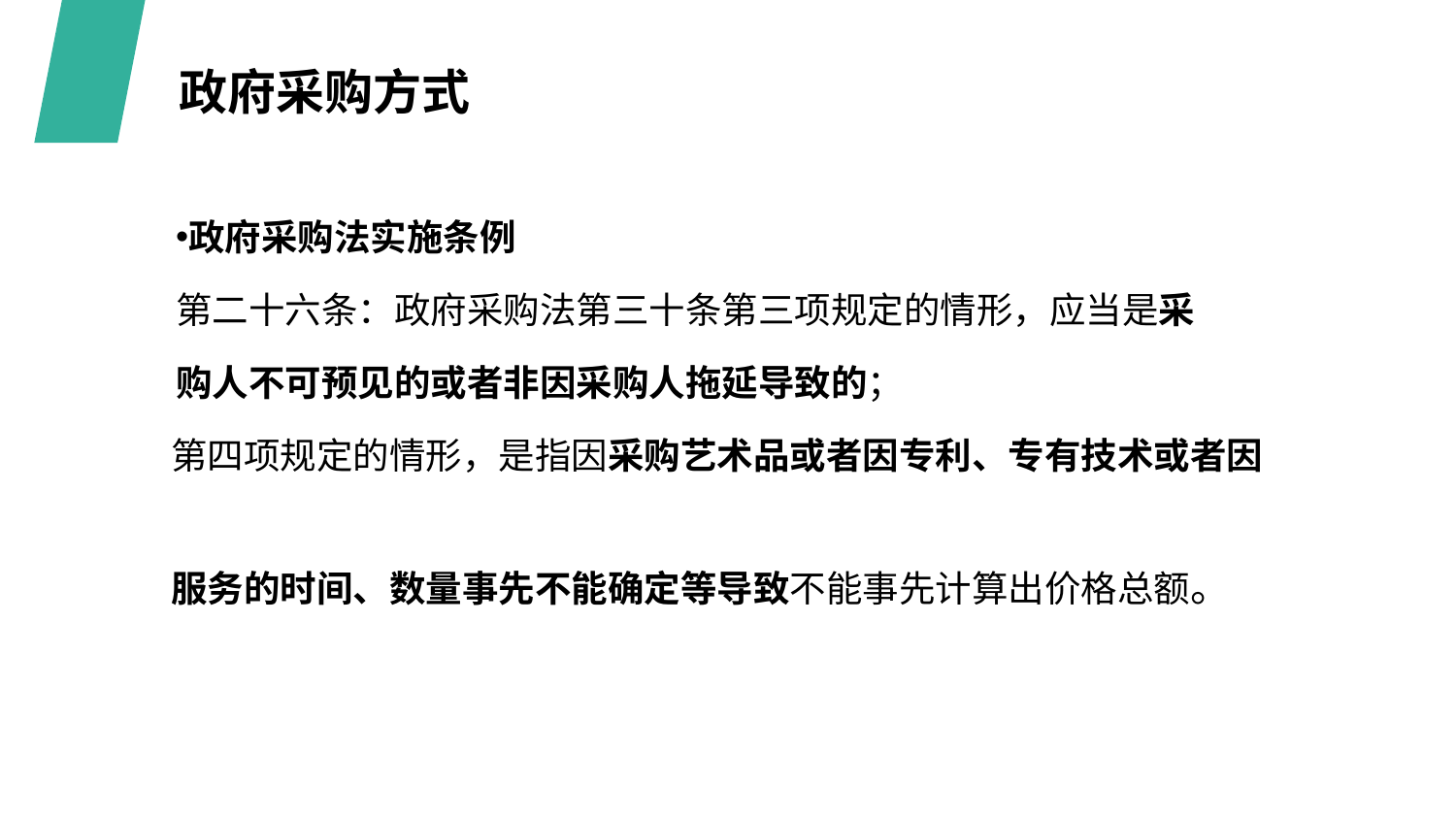

政府采购方式

政府采购法实施条例
第二十六条：政府采购法第三十条第三项规定的情形，应当是采
购人不可预见的或者非因采购人拖延导致的；
     第四项规定的情形，是指因采购艺术品或者因专利、专有技术或者因
     服务的时间、数量事先不能确定等导致不能事先计算出价格总额。